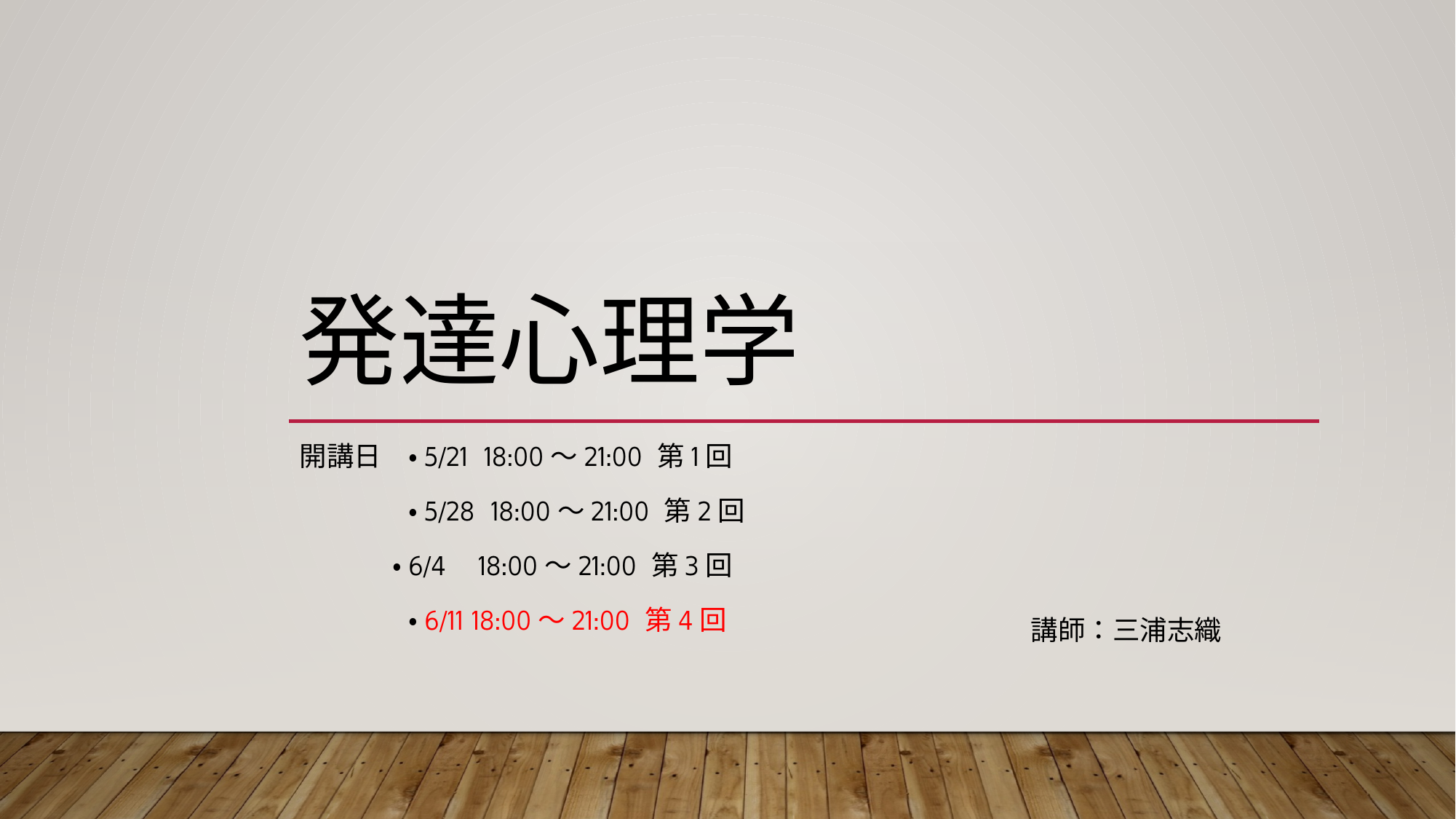

# 発達心理学
開講日　・5/21  18:00〜21:00 第1回
　　　　・5/28  18:00〜21:00 第2回
              ・6/4    18:00〜21:00 第3回
　　　　・6/11 18:00〜21:00 第4回
講師：三浦志織